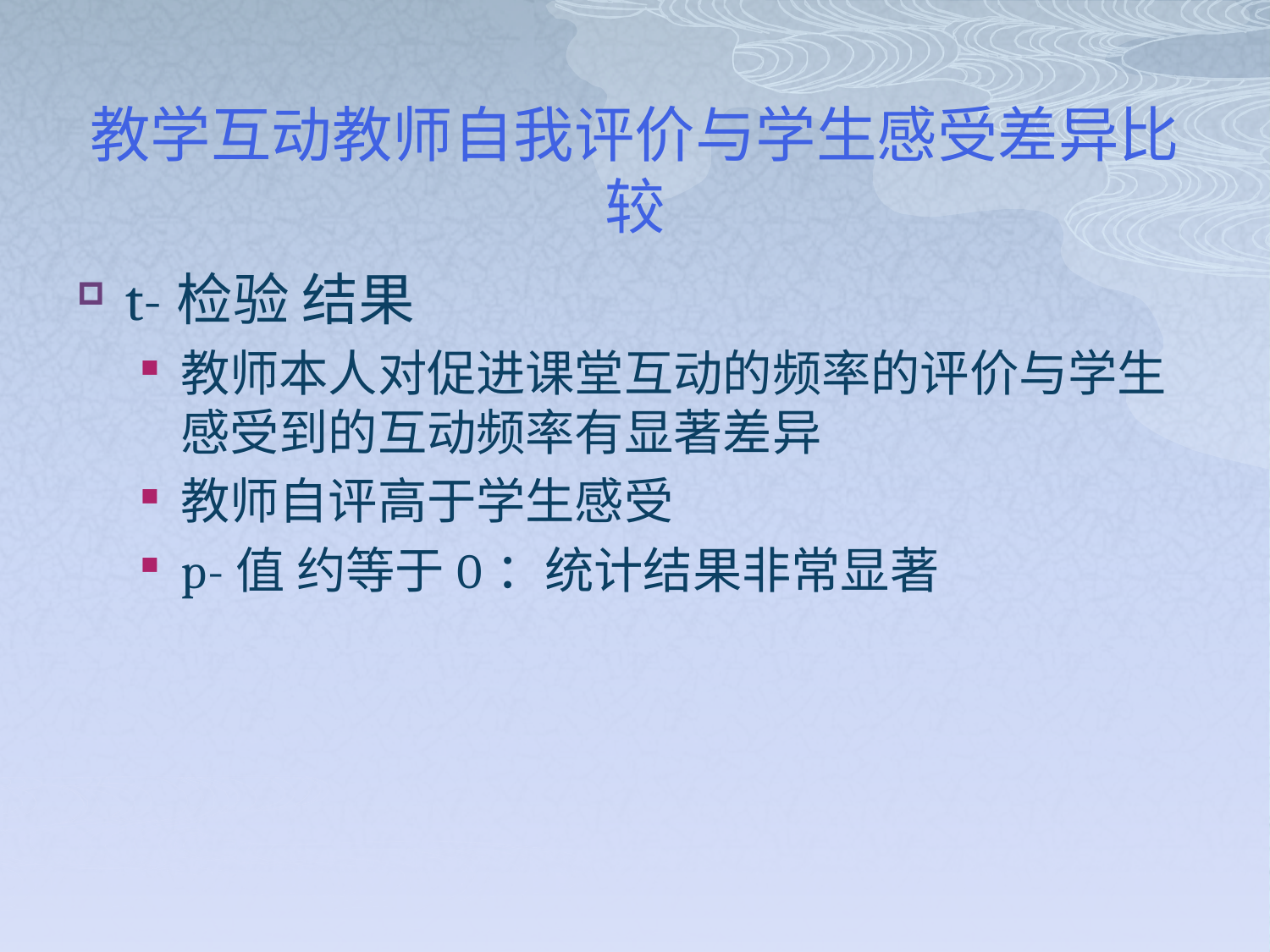

# 教学互动教师自我评价与学生感受差异比较
t-检验 结果
教师本人对促进课堂互动的频率的评价与学生感受到的互动频率有显著差异
教师自评高于学生感受
p-值 约等于0：统计结果非常显著